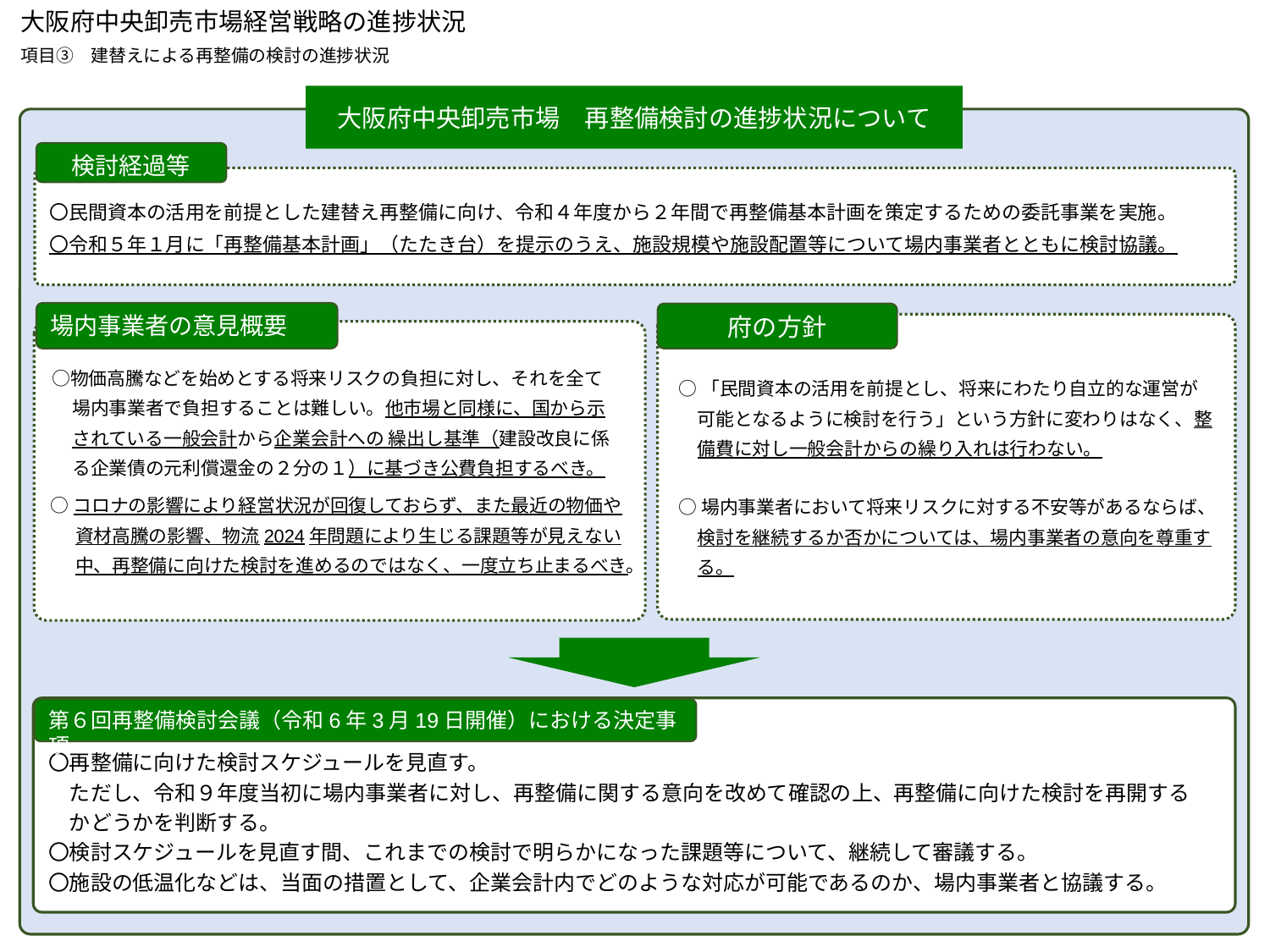

大阪府中央卸売市場経営戦略の進捗状況

項目③　建替えによる再整備の検討の進捗状況
大阪府中央卸売市場　再整備検討の進捗状況について

検討経過等

〇民間資本の活用を前提とした建替え再整備に向け、令和４年度から２年間で再整備基本計画を策定するための委託事業を実施。
〇令和５年１月に「再整備基本計画」（たたき台）を提示のうえ、施設規模や施設配置等について場内事業者とともに検討協議。

場内事業者の意見概要
府の方針

　○物価高騰などを始めとする将来リスクの負担に対し、それを全て場内事業者で負担することは難しい。他市場と同様に、国から示されている一般会計から企業会計への 繰出し基準（建設改良に係る企業債の元利償還金の２分の１）に基づき公費負担するべき。
○「民間資本の活用を前提とし、将来にわたり自立的な運営が可能となるように検討を行う」という方針に変わりはなく、整備費に対し一般会計からの繰り入れは行わない。

○場内事業者において将来リスクに対する不安等があるならば、検討を継続するか否かについては、場内事業者の意向を尊重する。

○コロナの影響により経営状況が回復しておらず、また最近の物価や資材高騰の影響、物流2024年問題により生じる課題等が見えない中、再整備に向けた検討を進めるのではなく、一度立ち止まるべき。

〇再整備に向けた検討スケジュールを見直す。
　ただし、令和９年度当初に場内事業者に対し、再整備に関する意向を改めて確認の上、再整備に向けた検討を再開する
　かどうかを判断する。
〇検討スケジュールを見直す間、これまでの検討で明らかになった課題等について、継続して審議する。
〇施設の低温化などは、当面の措置として、企業会計内でどのような対応が可能であるのか、場内事業者と協議する。

第６回再整備検討会議（令和6年3月19日開催）における決定事項